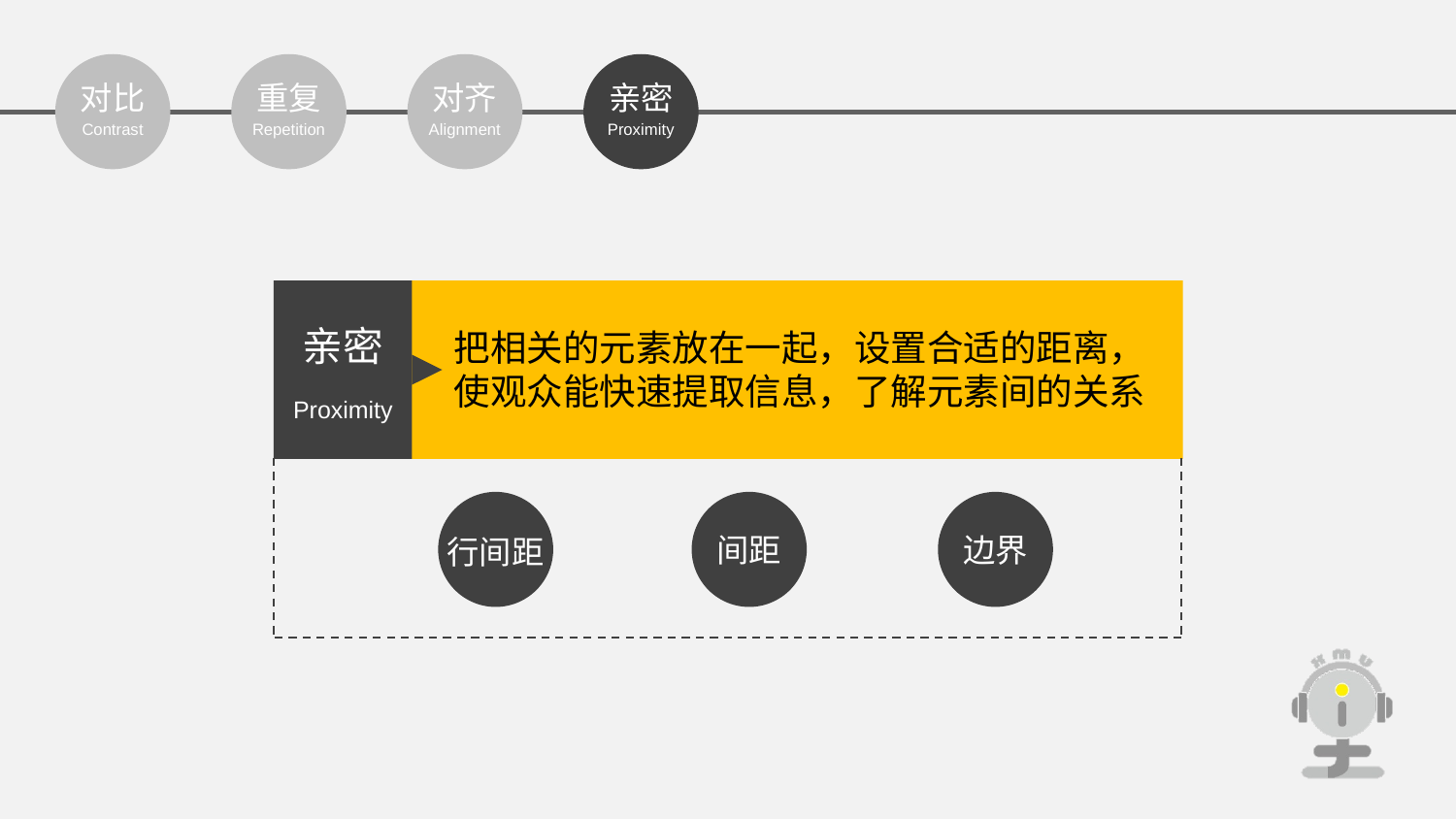

对比
Contrast

对齐
Alignment

亲密
Proximity
重复
Repetition

亲密
Proximity
把相关的元素放在一起，设置合适的距离，使观众能快速提取信息，了解元素间的关系

行间距

间距

边界